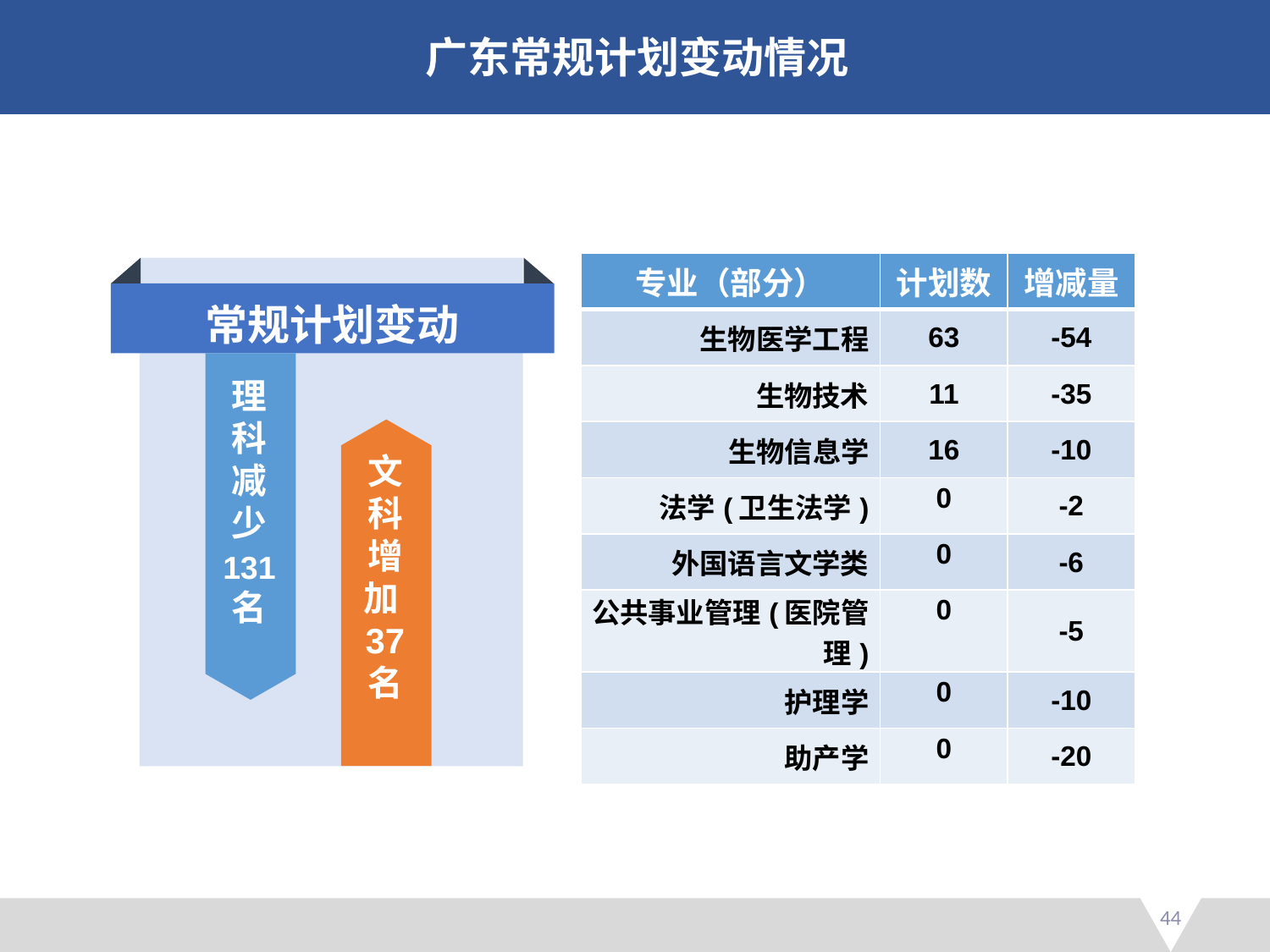

广东常规计划变动情况
| 专业（部分） | 计划数 | 增减量 |
| --- | --- | --- |
| 生物医学工程 | 63 | -54 |
| 生物技术 | 11 | -35 |
| 生物信息学 | 16 | -10 |
| 法学(卫生法学) | 0 | -2 |
| 外国语言文学类 | 0 | -6 |
| 公共事业管理(医院管理) | 0 | -5 |
| 护理学 | 0 | -10 |
| 助产学 | 0 | -20 |

常规计划变动

理科减少

名
文科增加37
名

131

44